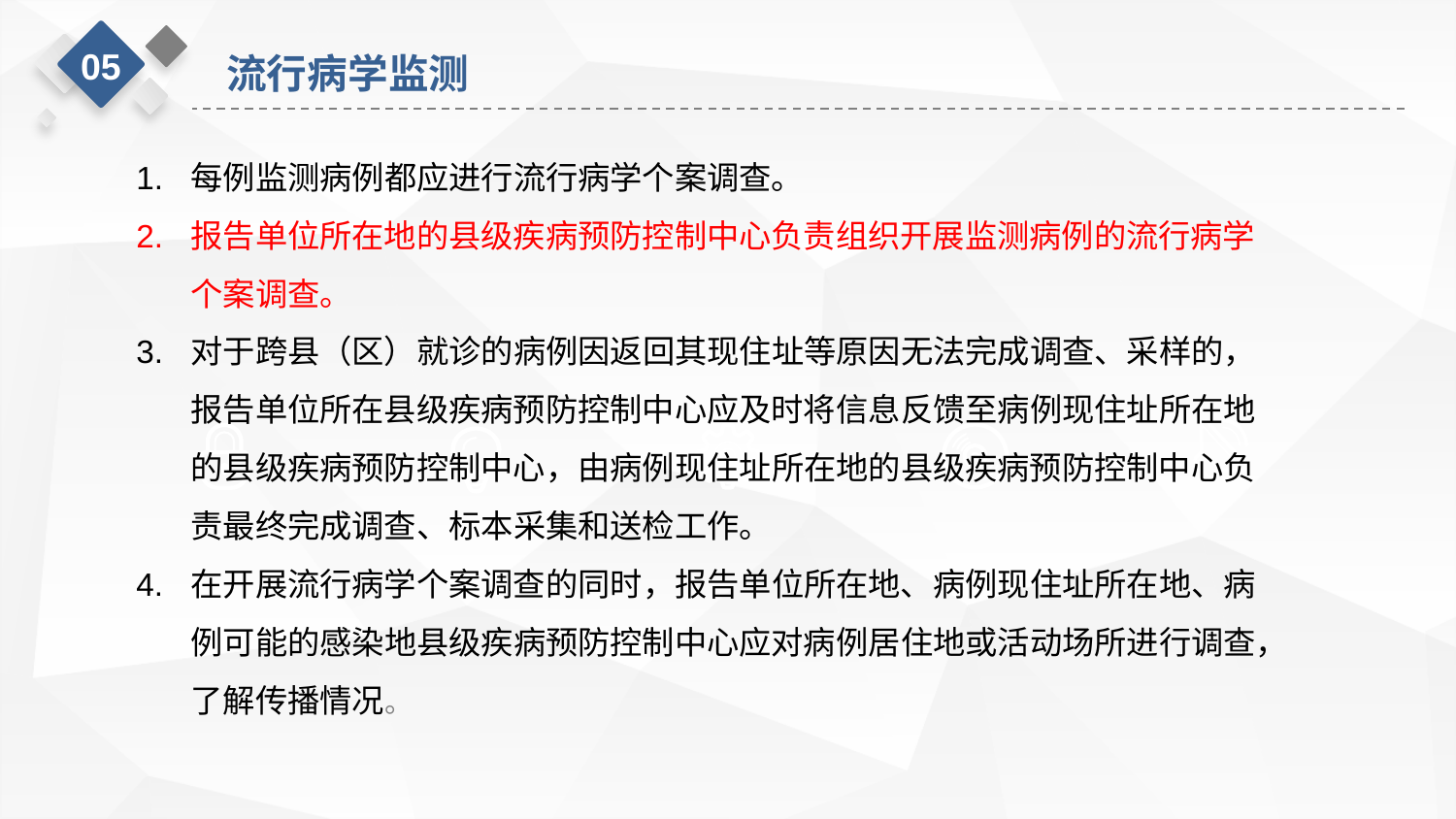

05

流行病学监测
每例监测病例都应进行流行病学个案调查。
报告单位所在地的县级疾病预防控制中心负责组织开展监测病例的流行病学个案调查。
对于跨县（区）就诊的病例因返回其现住址等原因无法完成调查、采样的，报告单位所在县级疾病预防控制中心应及时将信息反馈至病例现住址所在地的县级疾病预防控制中心，由病例现住址所在地的县级疾病预防控制中心负责最终完成调查、标本采集和送检工作。
在开展流行病学个案调查的同时，报告单位所在地、病例现住址所在地、病例可能的感染地县级疾病预防控制中心应对病例居住地或活动场所进行调查，了解传播情况。